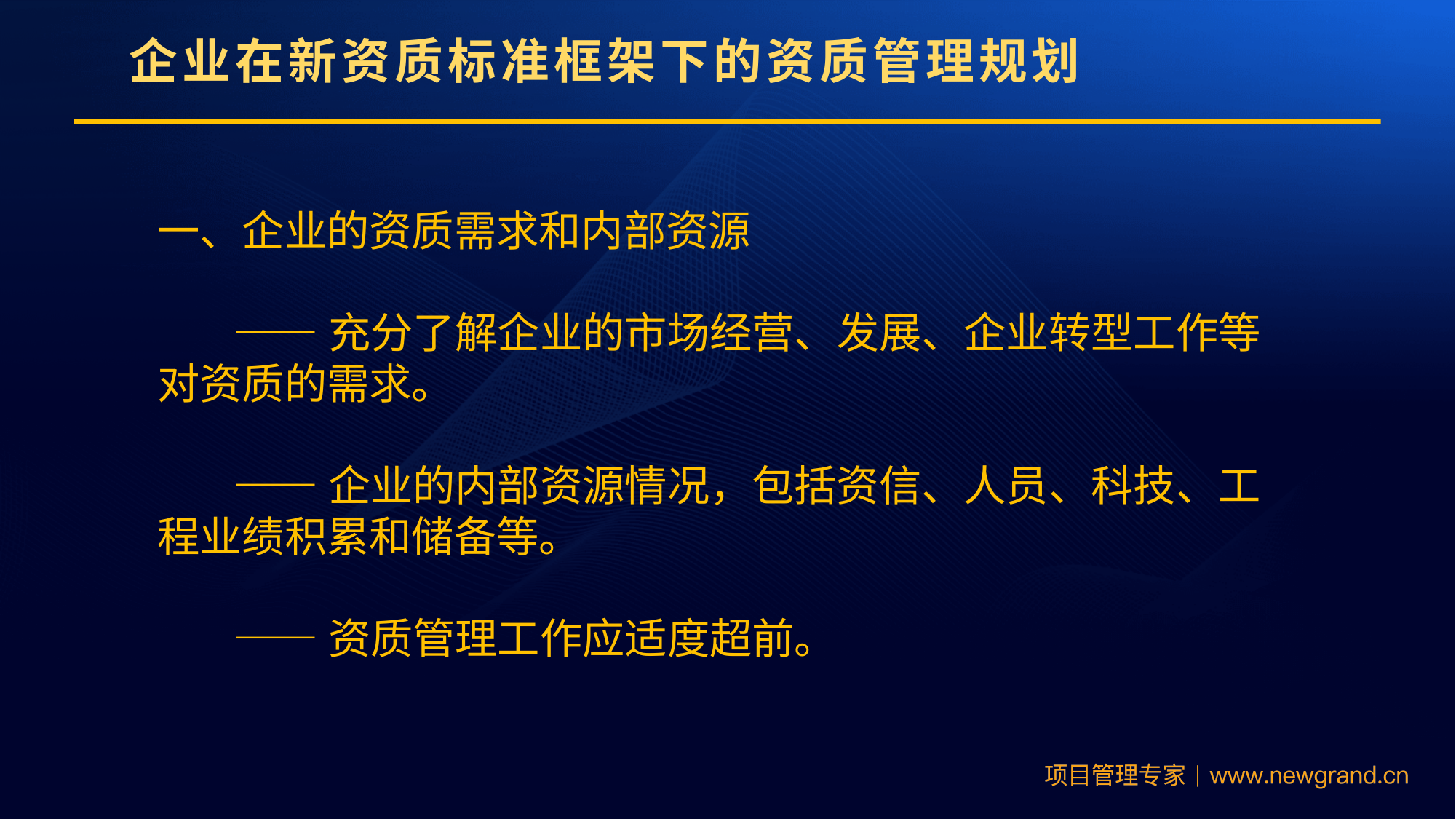

企业在新资质标准框架下的资质管理规划

一、企业的资质需求和内部资源

        ——充分了解企业的市场经营、发展、企业转型工作等对资质的需求。

        ——企业的内部资源情况，包括资信、人员、科技、工程业绩积累和储备等。

        ——资质管理工作应适度超前。